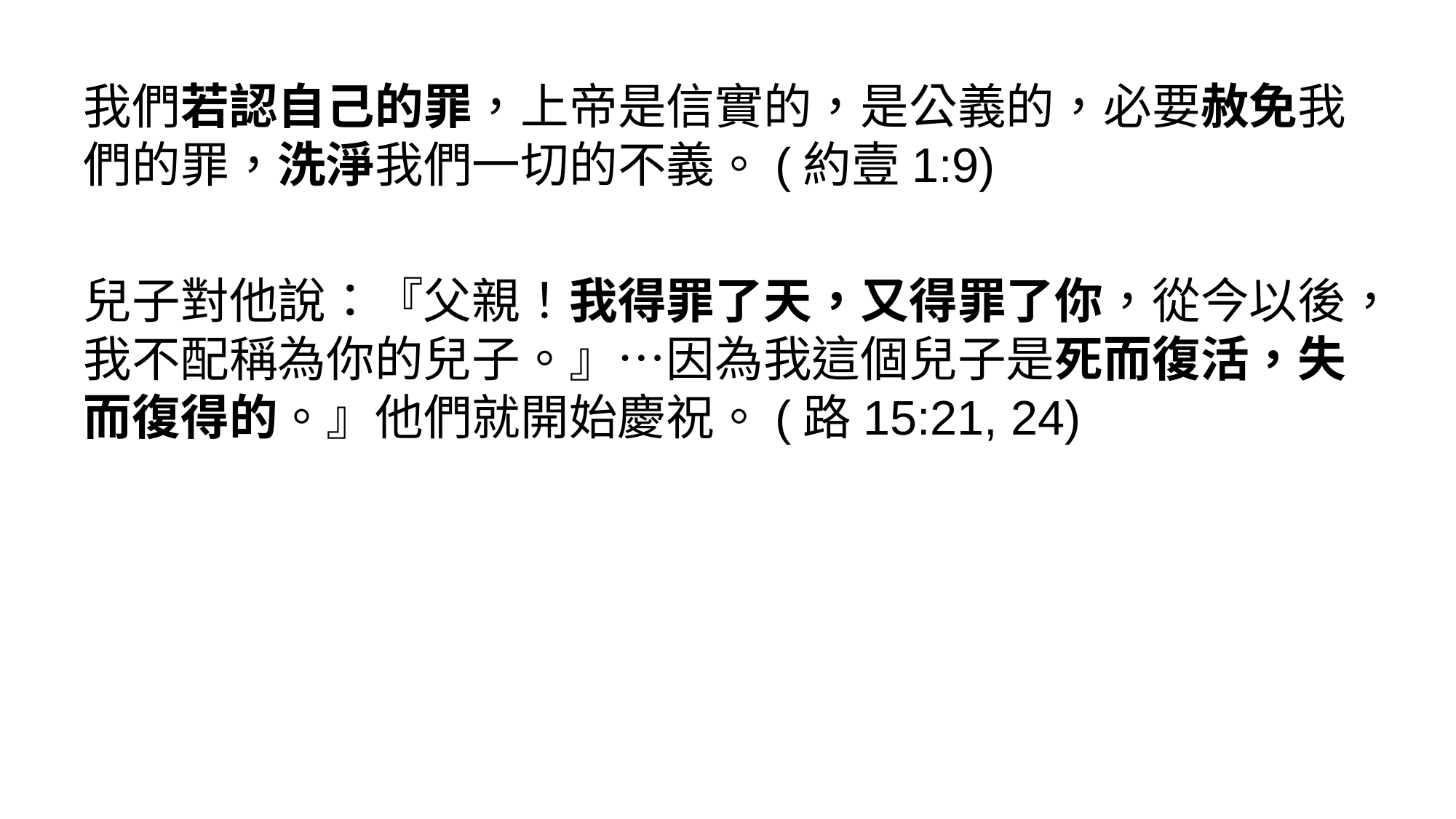

我們若認自己的罪，上帝是信實的，是公義的，必要赦免我們的罪，洗淨我們一切的不義。(約壹1:9)

兒子對他說：『父親！我得罪了天，又得罪了你，從今以後，我不配稱為你的兒子。』…因為我這個兒子是死而復活，失而復得的。』他們就開始慶祝。(路15:21, 24)